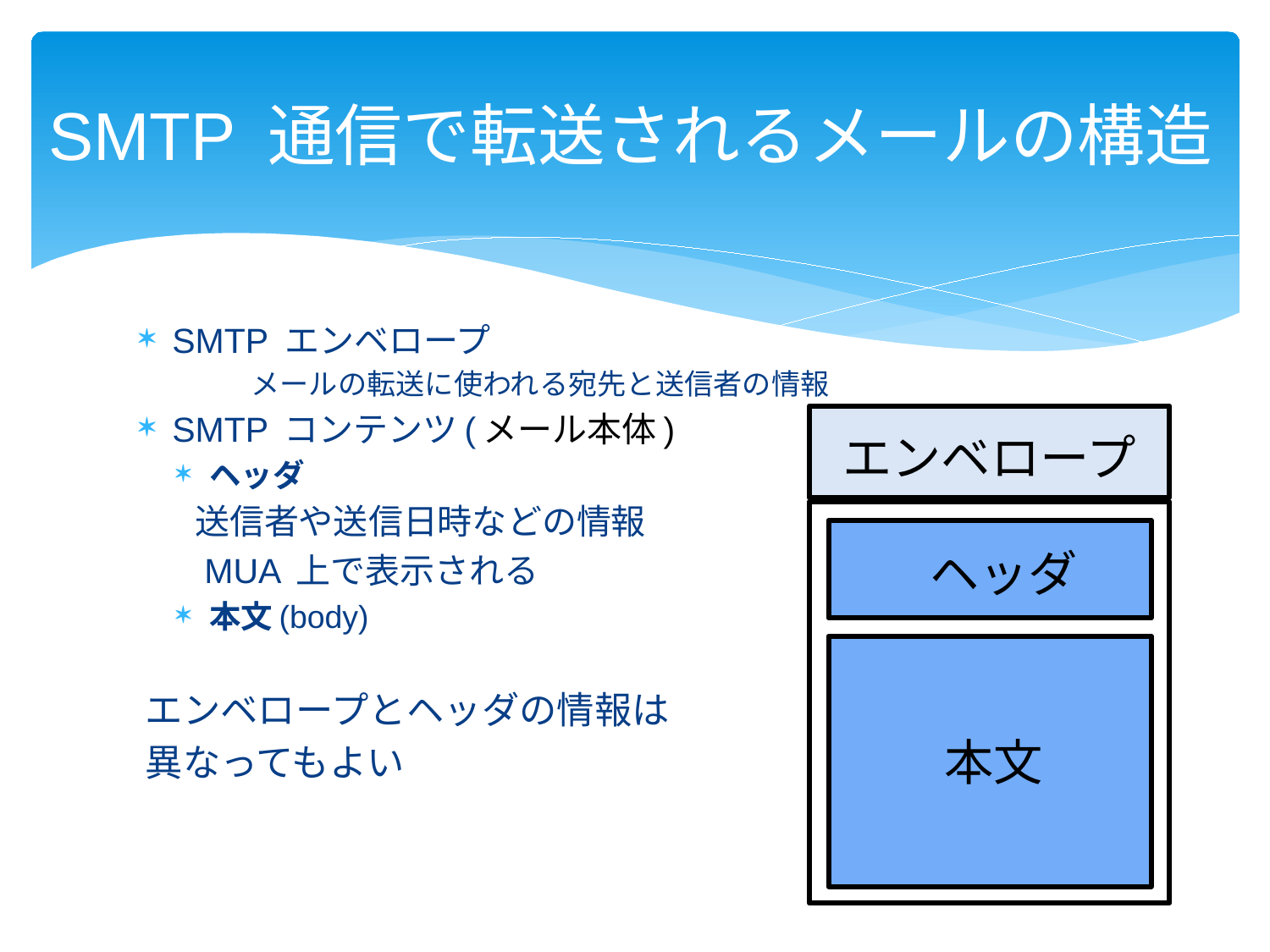

# SMTP 通信で転送されるメールの構造
SMTP エンベロープ
メールの転送に使われる宛先と送信者の情報
SMTP コンテンツ(メール本体)
ヘッダ
	送信者や送信日時などの情報
	 MUA 上で表示される
本文(body)

エンベロープとヘッダの情報は
異なってもよい

エンベロープ

ヘッダ

本文